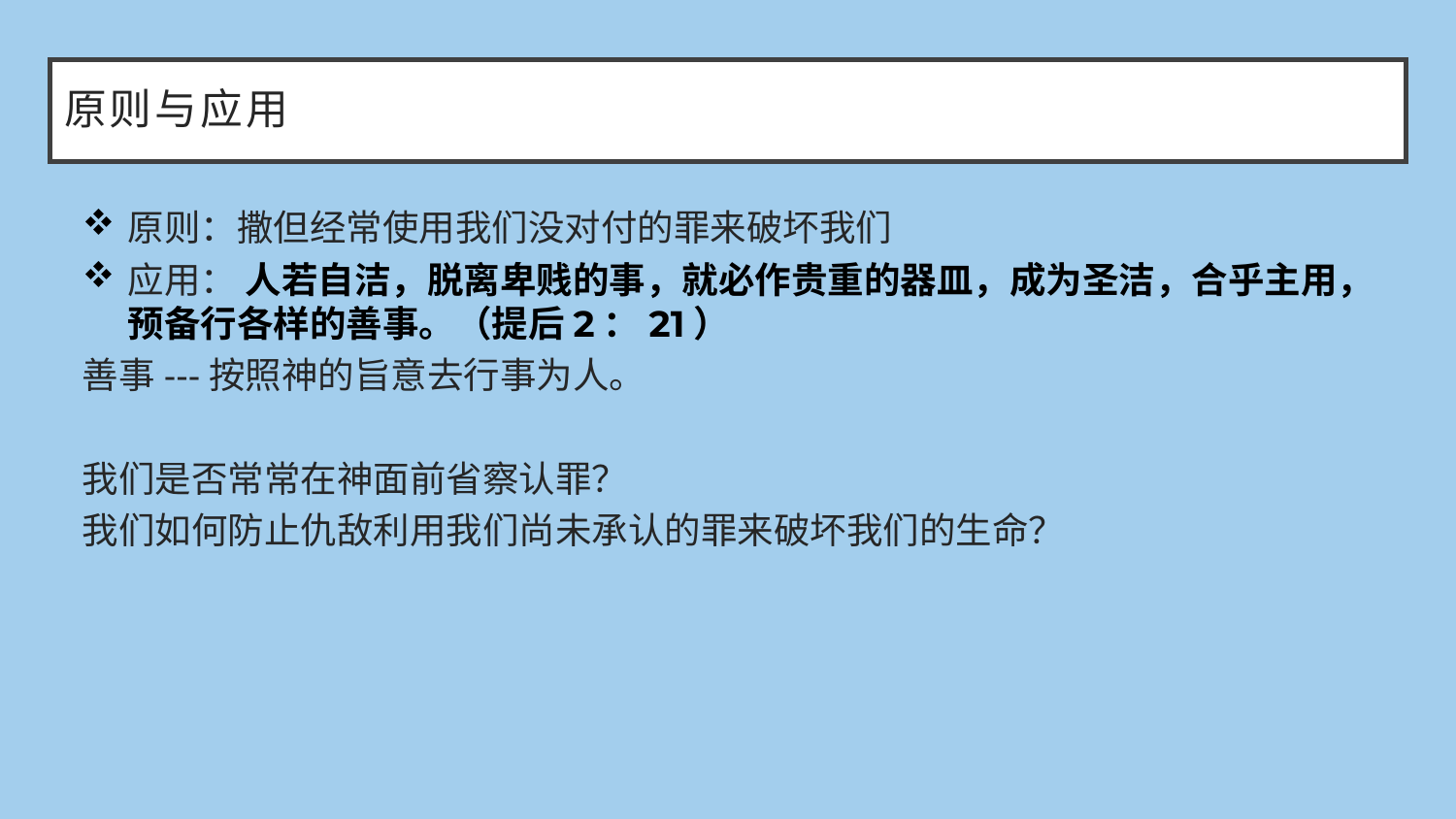

# 原则与应用
原则：撒但经常使用我们没对付的罪来破坏我们
应用： 人若自洁，脱离卑贱的事，就必作贵重的器皿，成为圣洁，合乎主用，预备行各样的善事。（提后2：21）
善事---按照神的旨意去行事为人。

我们是否常常在神面前省察认罪？
我们如何防止仇敌利用我们尚未承认的罪来破坏我们的生命？